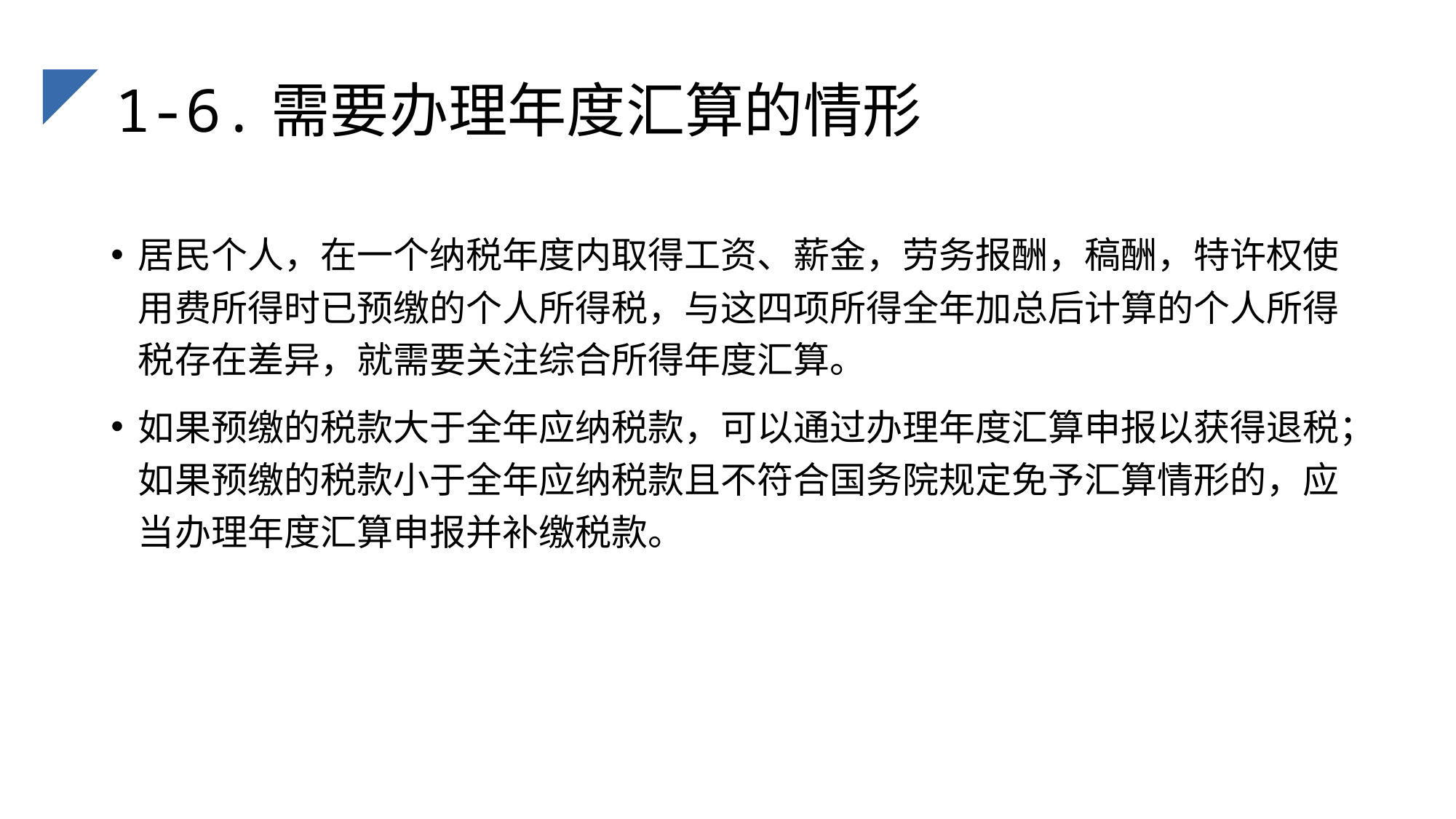

# 1-6.需要办理年度汇算的情形
居民个人，在一个纳税年度内取得工资、薪金，劳务报酬，稿酬，特许权使用费所得时已预缴的个人所得税，与这四项所得全年加总后计算的个人所得税存在差异，就需要关注综合所得年度汇算。
如果预缴的税款大于全年应纳税款，可以通过办理年度汇算申报以获得退税；如果预缴的税款小于全年应纳税款且不符合国务院规定免予汇算情形的，应当办理年度汇算申报并补缴税款。